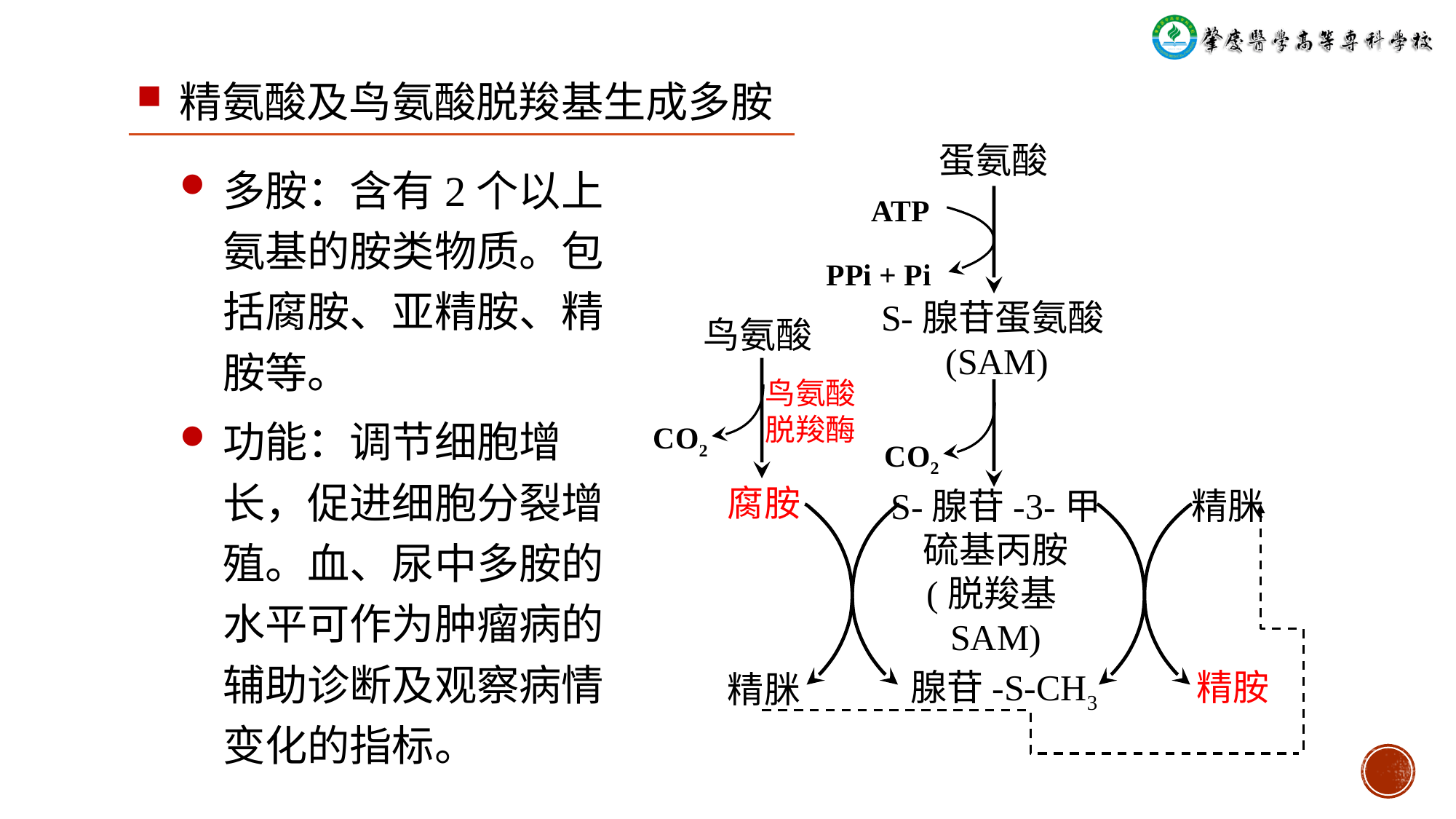

精氨酸及鸟氨酸脱羧基生成多胺
蛋氨酸
多胺：含有2个以上氨基的胺类物质。包括腐胺、亚精胺、精胺等。
功能：调节细胞增长，促进细胞分裂增殖。血、尿中多胺的水平可作为肿瘤病的辅助诊断及观察病情变化的指标。
 ATP

PPi + Pi
S-腺苷蛋氨酸(SAM)
鸟氨酸

鸟氨酸
脱羧酶

CO2
CO2
腐胺
精脒
S-腺苷-3-甲
硫基丙胺
(脱羧基SAM)

腺苷-S-CH3
精胺
精脒